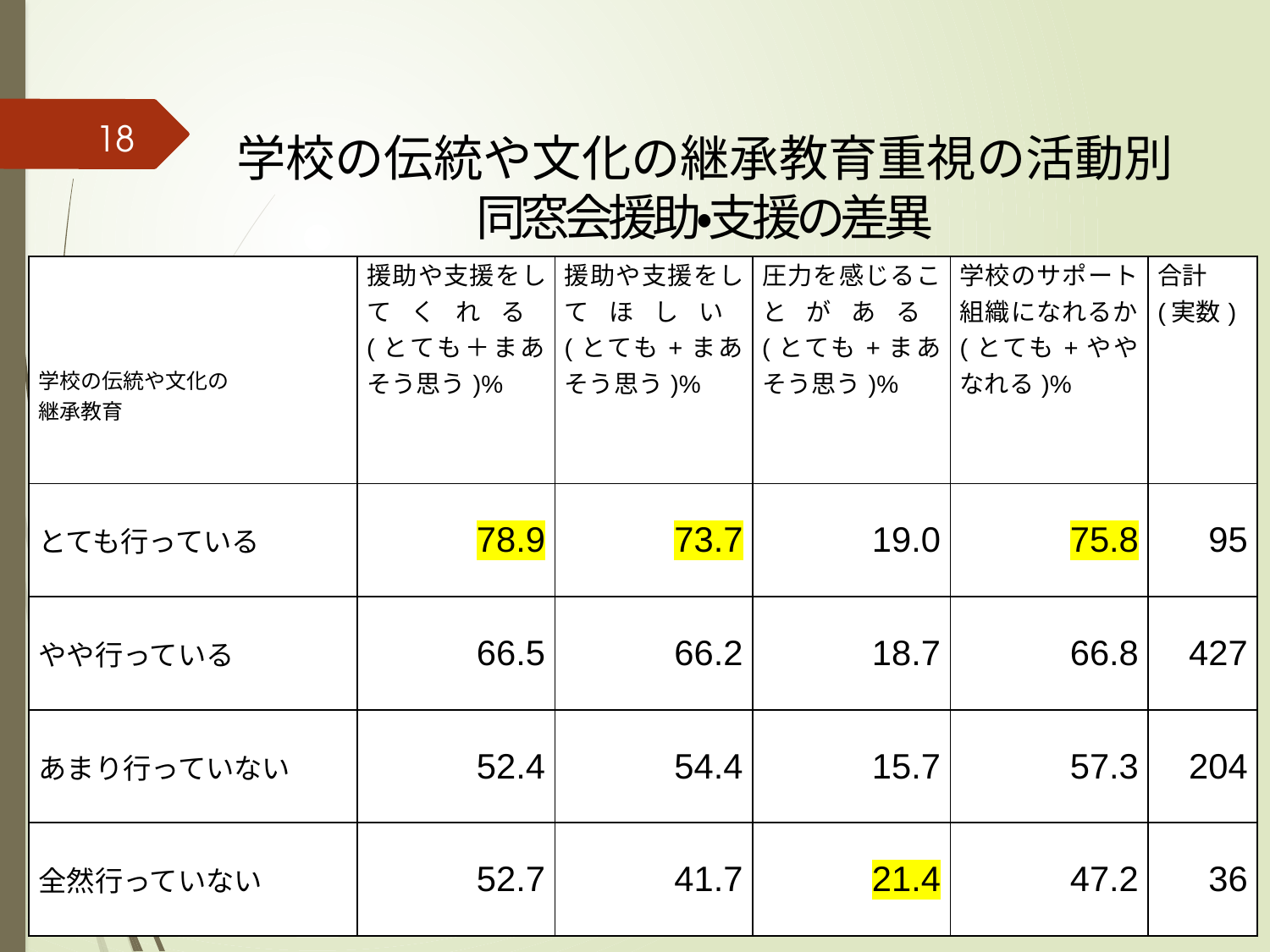

18
学校の伝統や文化の継承教育重視の活動別
同窓会援助・支援の差異
| 学校の伝統や文化の 継承教育 | 援助や支援をしてくれる (とても＋まあそう思う)% | 援助や支援をしてほしい (とても+まあそう思う)% | 圧力を感じることがある (とても+まあそう思う)% | 学校のサポート組織になれるか (とても+ややなれる)% | 合計 (実数) |
| --- | --- | --- | --- | --- | --- |
| とても行っている | 78.9 | 73.7 | 19.0 | 75.8 | 95 |
| やや行っている | 66.5 | 66.2 | 18.7 | 66.8 | 427 |
| あまり行っていない | 52.4 | 54.4 | 15.7 | 57.3 | 204 |
| 全然行っていない | 52.7 | 41.7 | 21.4 | 47.2 | 36 |